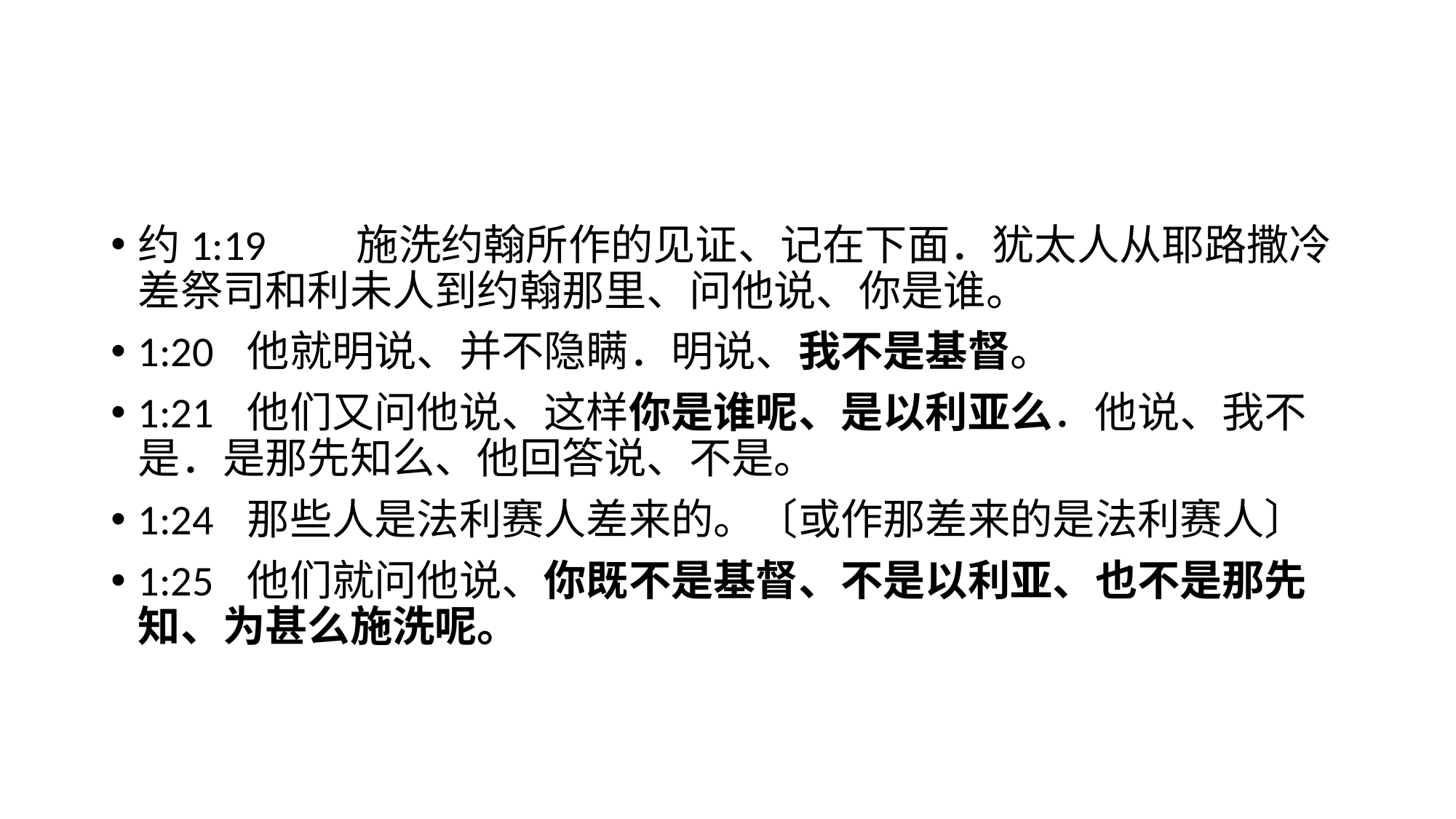

#
约1:19	施洗约翰所作的见证、记在下面．犹太人从耶路撒冷差祭司和利未人到约翰那里、问他说、你是谁。
1:20	他就明说、并不隐瞒．明说、我不是基督。
1:21	他们又问他说、这样你是谁呢、是以利亚么．他说、我不是．是那先知么、他回答说、不是。
1:24	那些人是法利赛人差来的。〔或作那差来的是法利赛人〕
1:25	他们就问他说、你既不是基督、不是以利亚、也不是那先知、为甚么施洗呢。